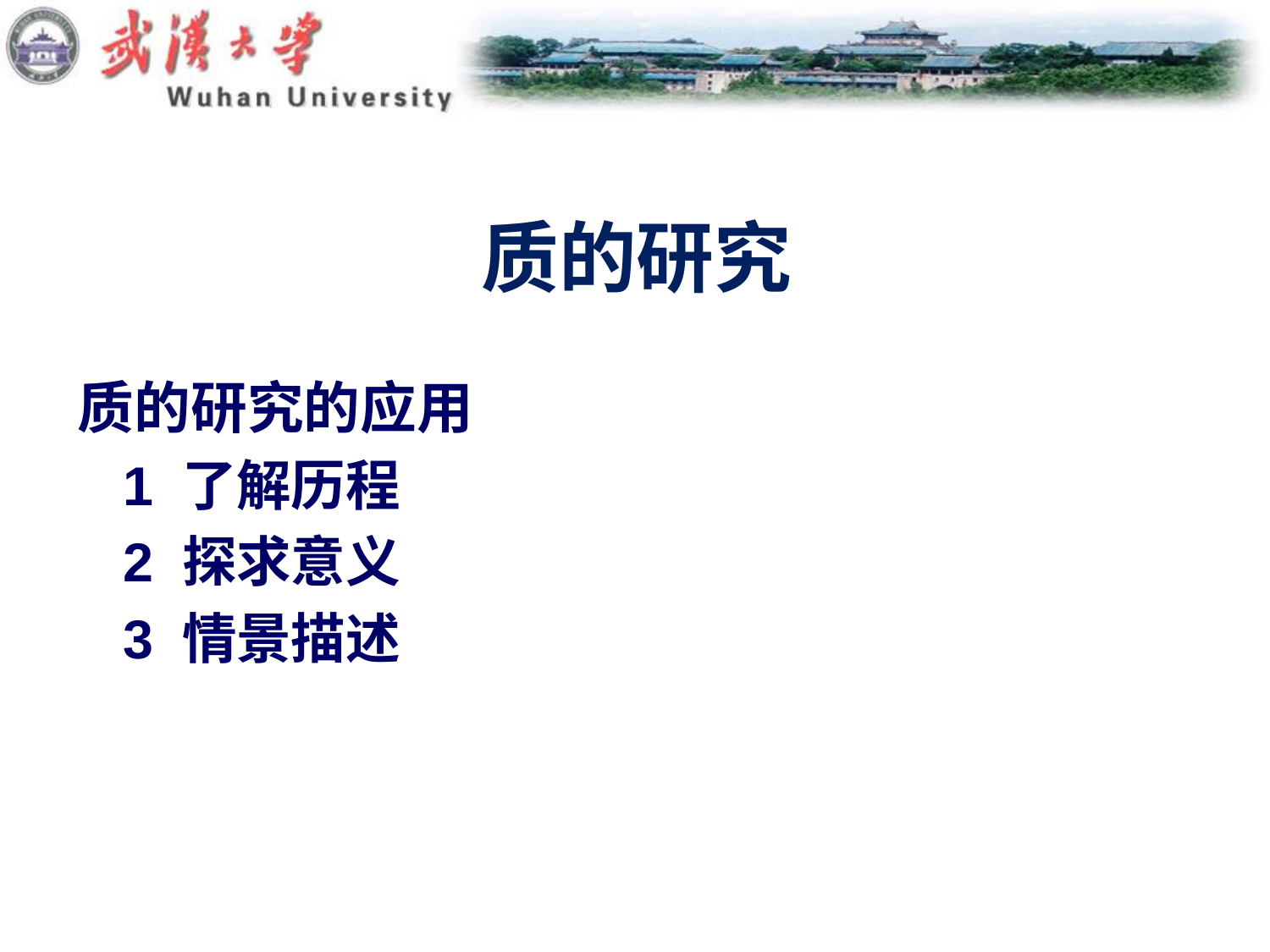

# 质的研究
质的研究的应用
   1 了解历程
   2 探求意义
   3 情景描述